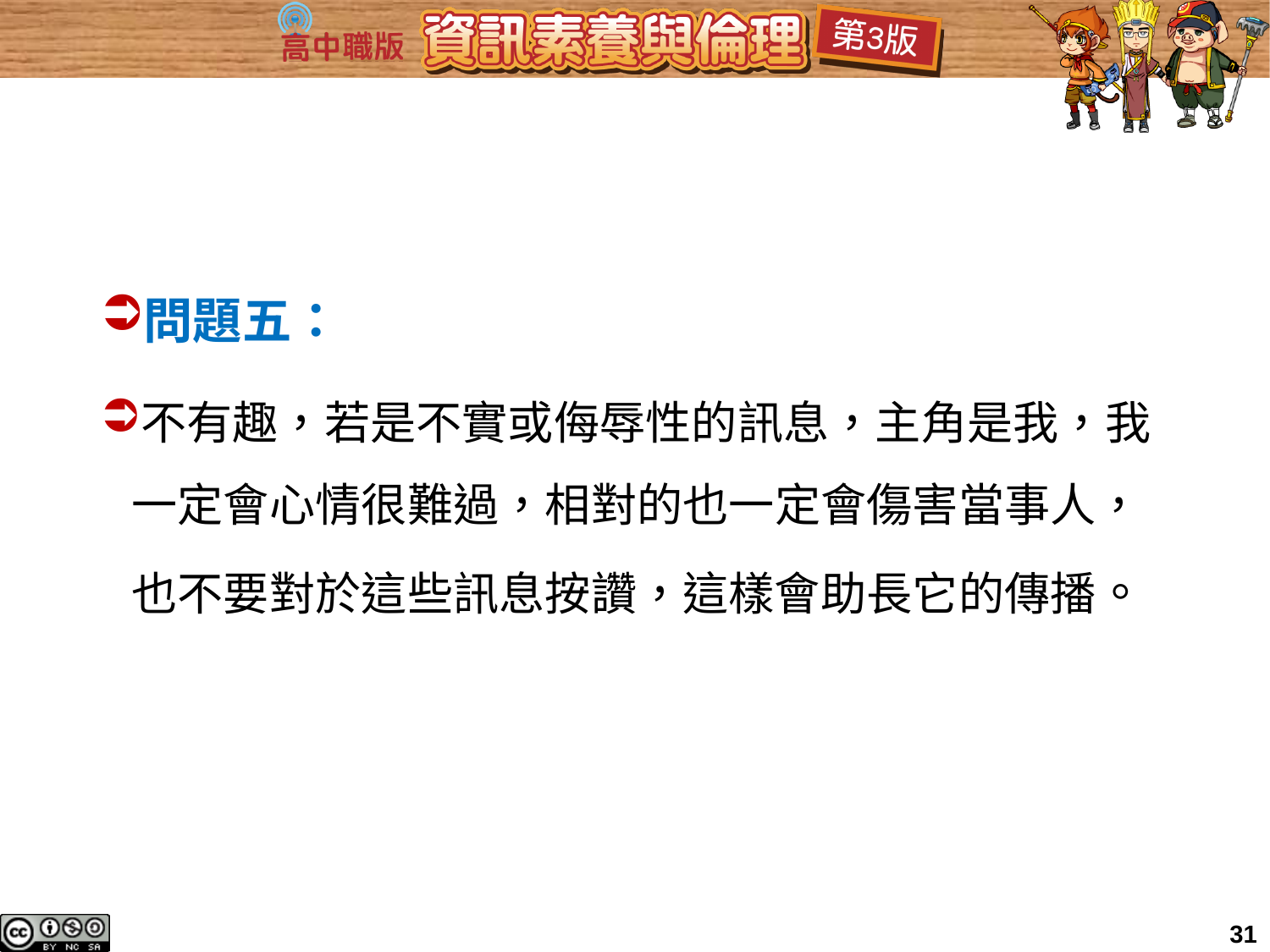

#
問題五：
不有趣，若是不實或侮辱性的訊息，主角是我，我一定會心情很難過，相對的也一定會傷害當事人，也不要對於這些訊息按讚，這樣會助長它的傳播。
31